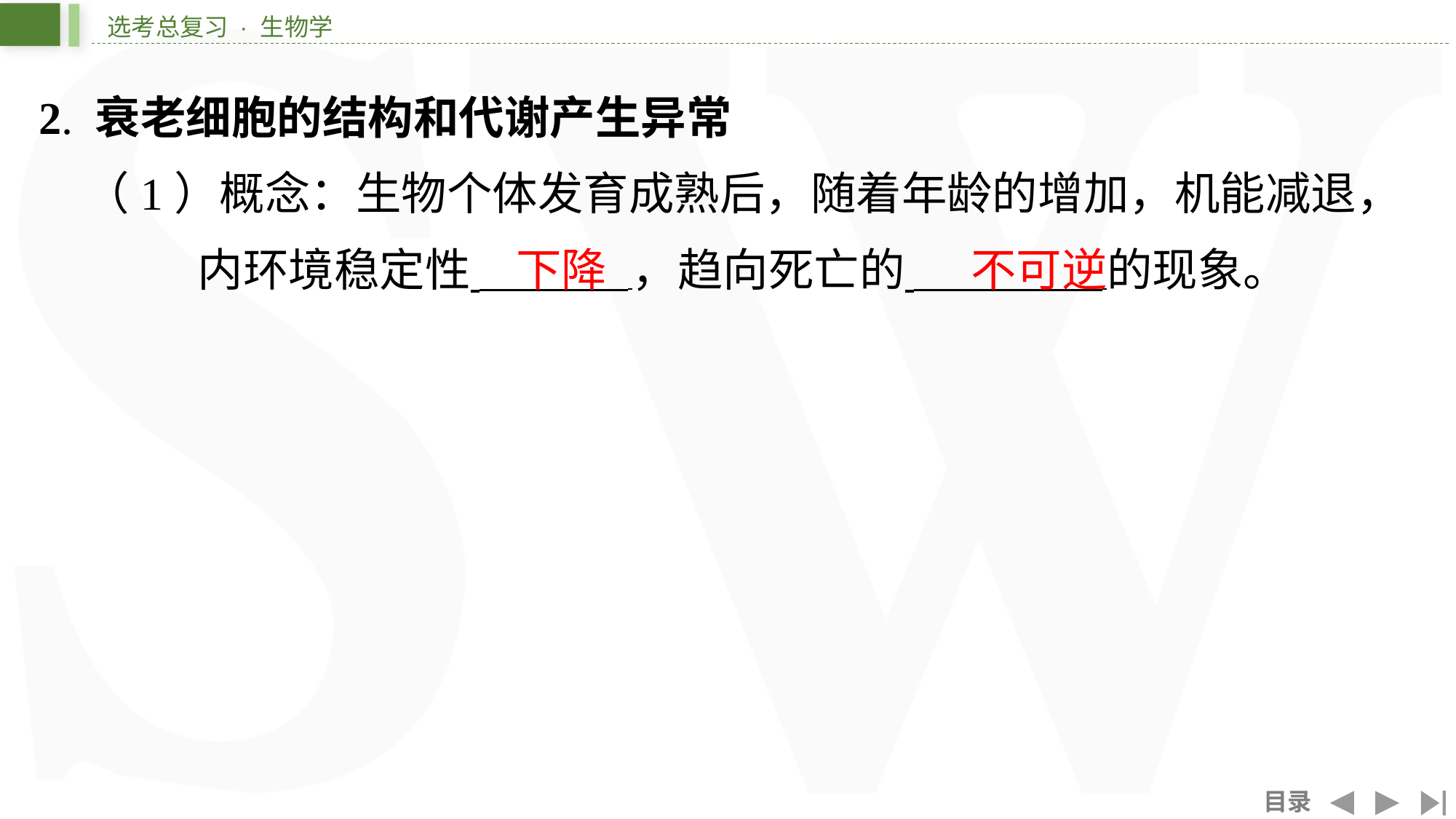

2. 衰老细胞的结构和代谢产生异常
（1）概念：生物个体发育成熟后，随着年龄的增加，机能减退，
内环境稳定性                        ，趋向死亡的                              ⁠的现象。
下降
不可逆